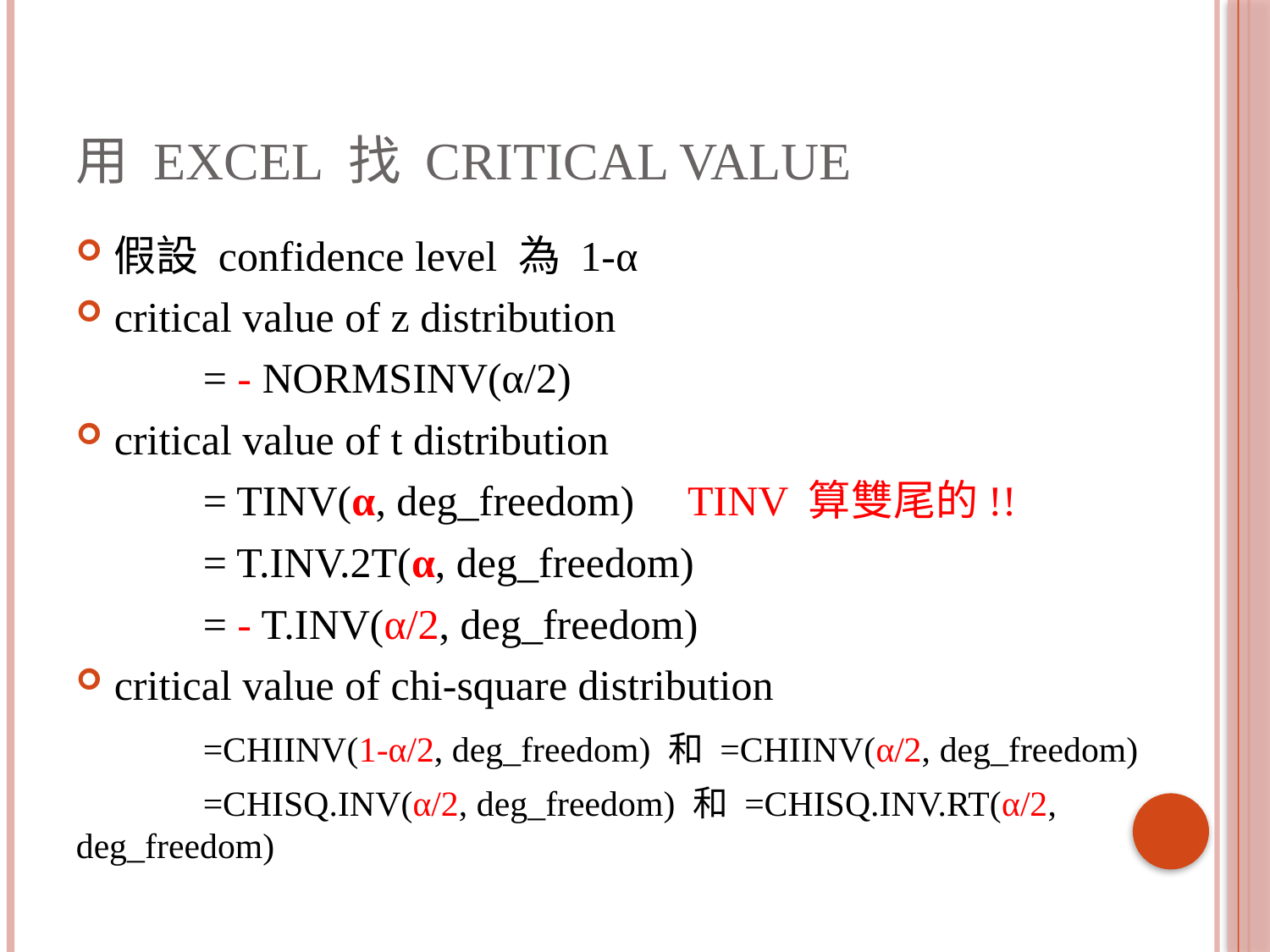

# 用 excel 找 critical value
假設 confidence level 為 1-α
critical value of z distribution
	= - NORMSINV(α/2)
critical value of t distribution
	= TINV(α, deg_freedom)     TINV 算雙尾的!!
    	= T.INV.2T(α, deg_freedom)
    	= - T.INV(α/2, deg_freedom)
critical value of chi-square distribution
	=CHIINV(1-α/2, deg_freedom) 和 =CHIINV(α/2, deg_freedom)
	=CHISQ.INV(α/2, deg_freedom) 和 =CHISQ.INV.RT(α/2, deg_freedom)